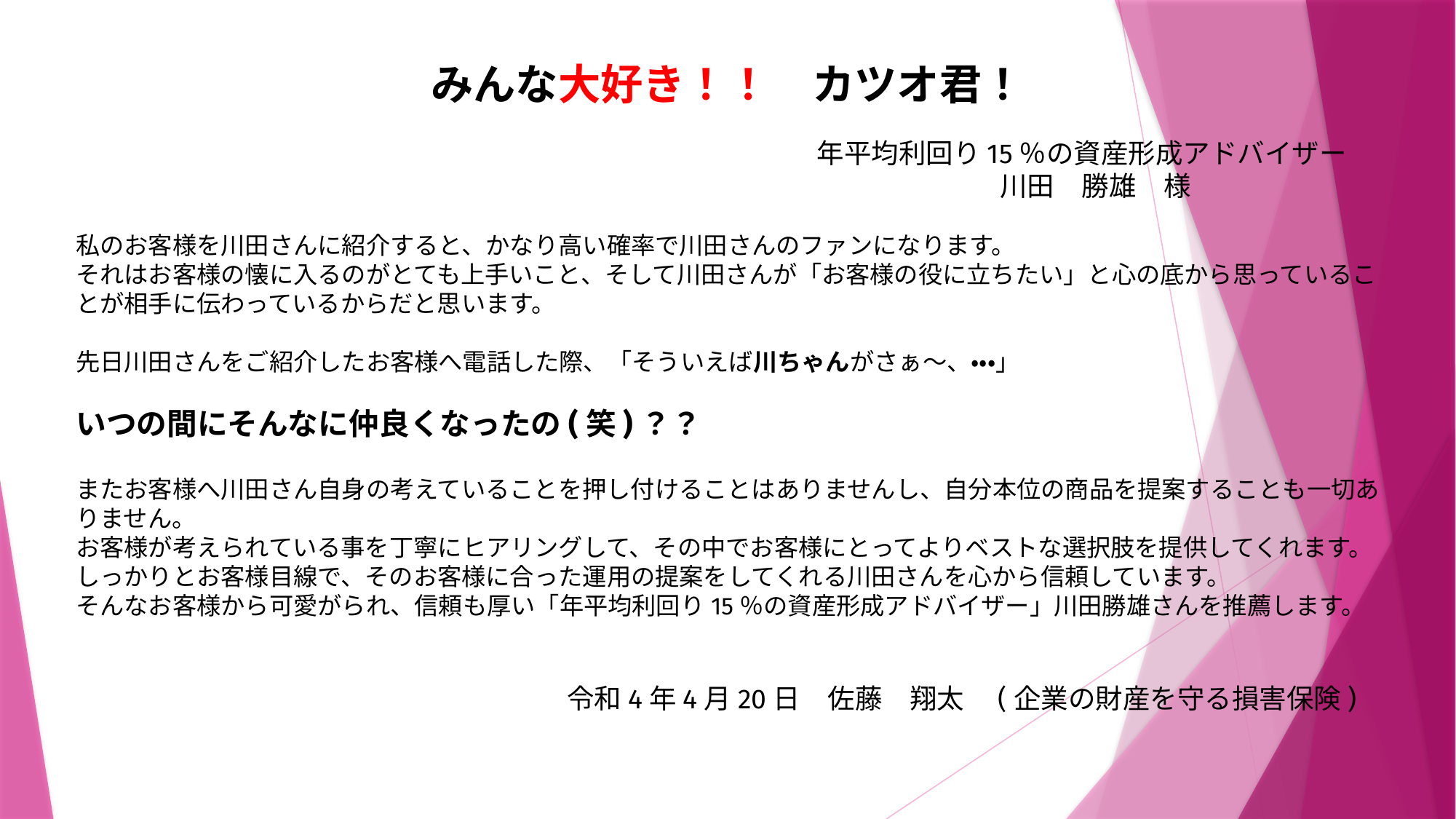

# みんな大好き！！　カツオ君！
年平均利回り15％の資産形成アドバイザー
　川田　勝雄　様
私のお客様を川田さんに紹介すると、かなり高い確率で川田さんのファンになります。
それはお客様の懐に入るのがとても上手いこと、そして川田さんが「お客様の役に立ちたい」と心の底から思っていることが相手に伝わっているからだと思います。

先日川田さんをご紹介したお客様へ電話した際、「そういえば川ちゃんがさぁ～、・・・」

いつの間にそんなに仲良くなったの(笑)？？

またお客様へ川田さん自身の考えていることを押し付けることはありませんし、自分本位の商品を提案することも一切ありません。
お客様が考えられている事を丁寧にヒアリングして、その中でお客様にとってよりベストな選択肢を提供してくれます。
しっかりとお客様目線で、そのお客様に合った運用の提案をしてくれる川田さんを心から信頼しています。
そんなお客様から可愛がられ、信頼も厚い「年平均利回り15％の資産形成アドバイザー」川田勝雄さんを推薦します。

　　　　　　　　　　　　　　　　　　令和4年4月20日　佐藤　翔太　(企業の財産を守る損害保険)